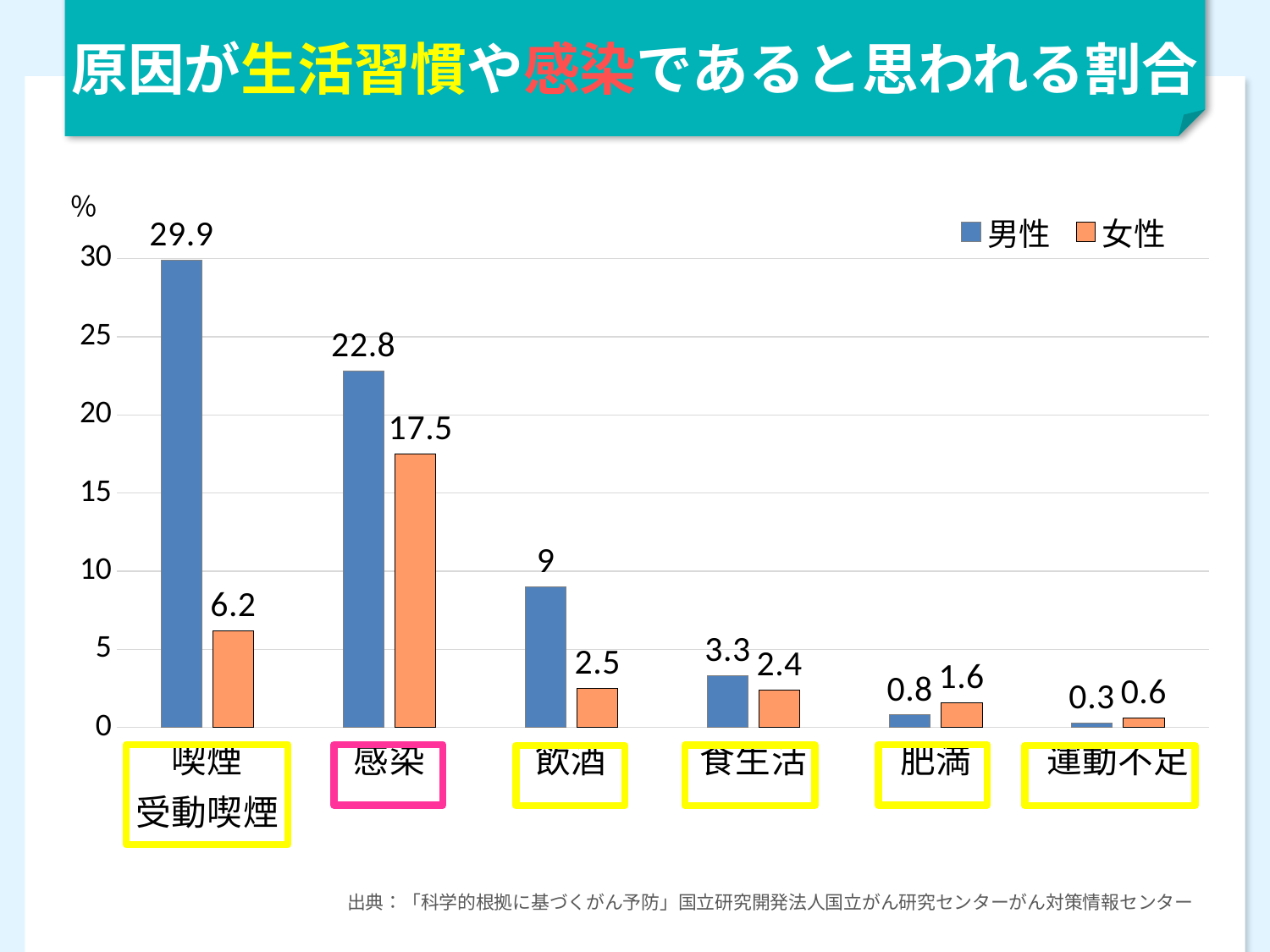

原因が生活習慣や感染であると思われる割合
％

### Chart

| Category | 男性 | 女性 |
|---|---|---|
| 喫煙
受動喫煙 | 29.9 | 6.2 |
| 感染 | 22.8 | 17.5 |
| 飲酒 | 9.0 | 2.5 |
| 食生活 | 3.3 | 2.4 |
| 肥満 | 0.8 | 1.6 |
| 運動不足 | 0.3 | 0.6 |

出典：「科学的根拠に基づくがん予防」国立研究開発法人国立がん研究センターがん対策情報センター